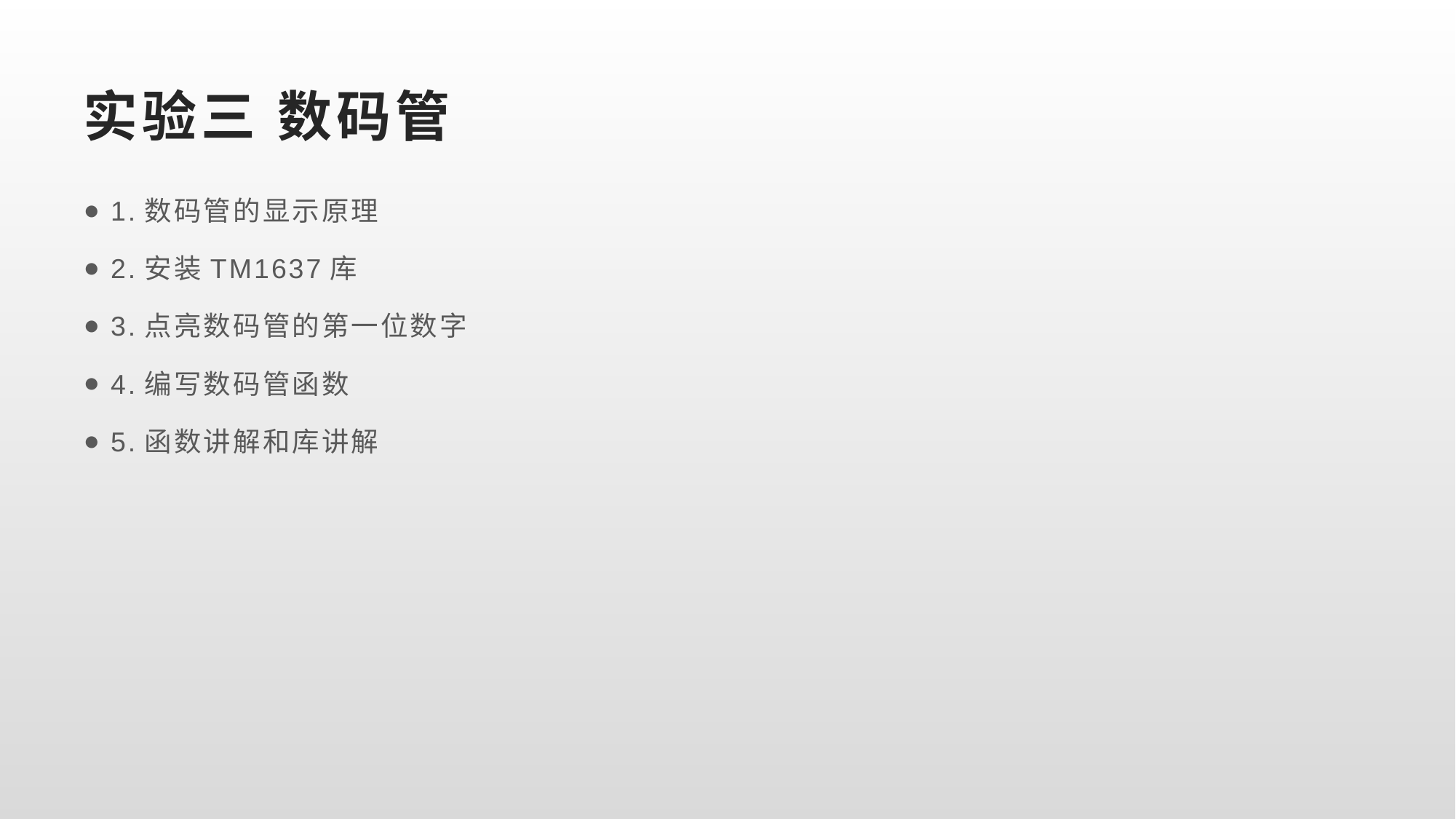

# 实验三 数码管
1.数码管的显示原理
2.安装TM1637库
3.点亮数码管的第一位数字
4.编写数码管函数
5.函数讲解和库讲解